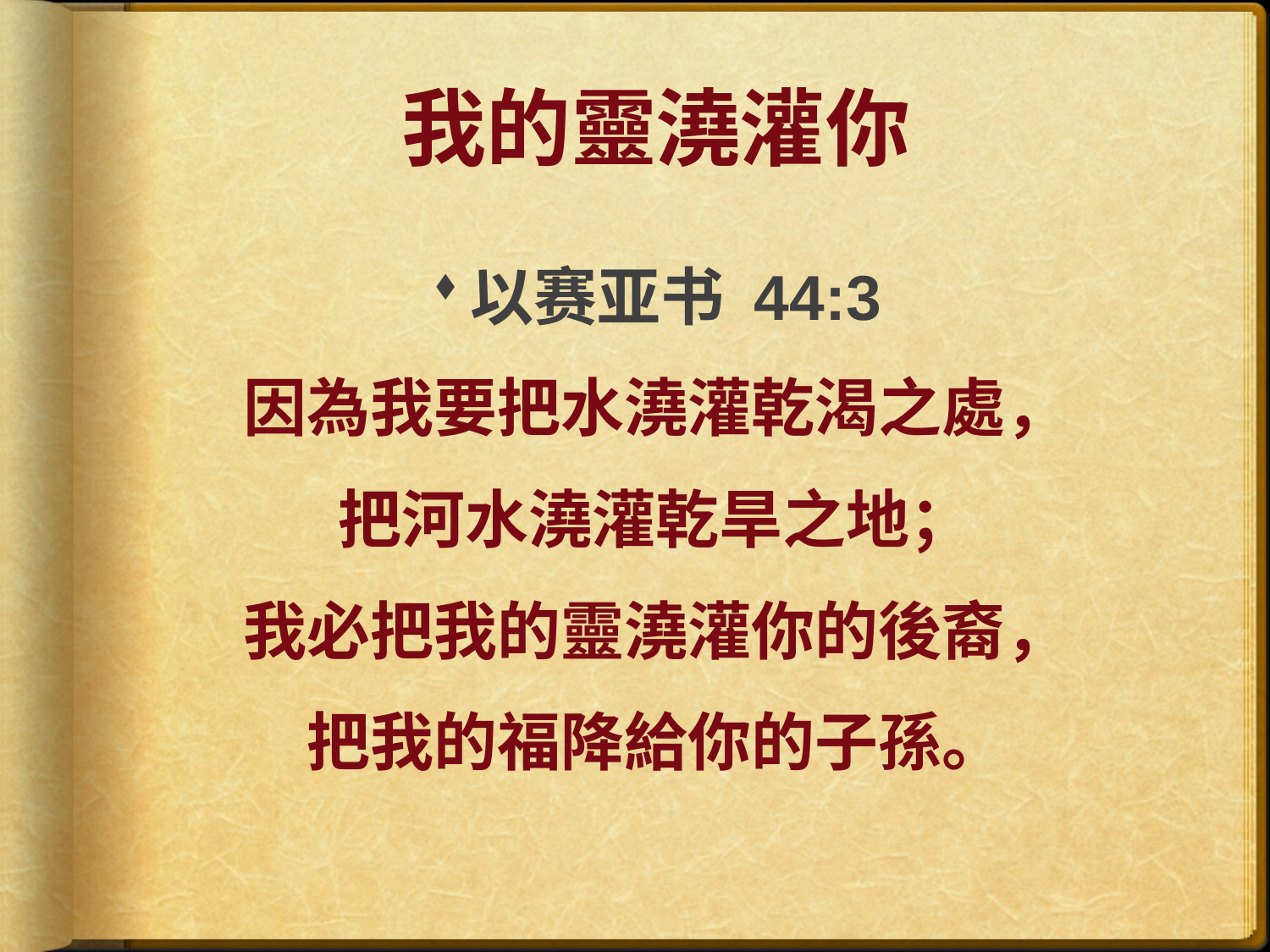

# 我的靈澆灌你
以赛亚书 44:3
因為我要把水澆灌乾渴之處，
把河水澆灌乾旱之地；
我必把我的靈澆灌你的後裔，
把我的福降給你的子孫。